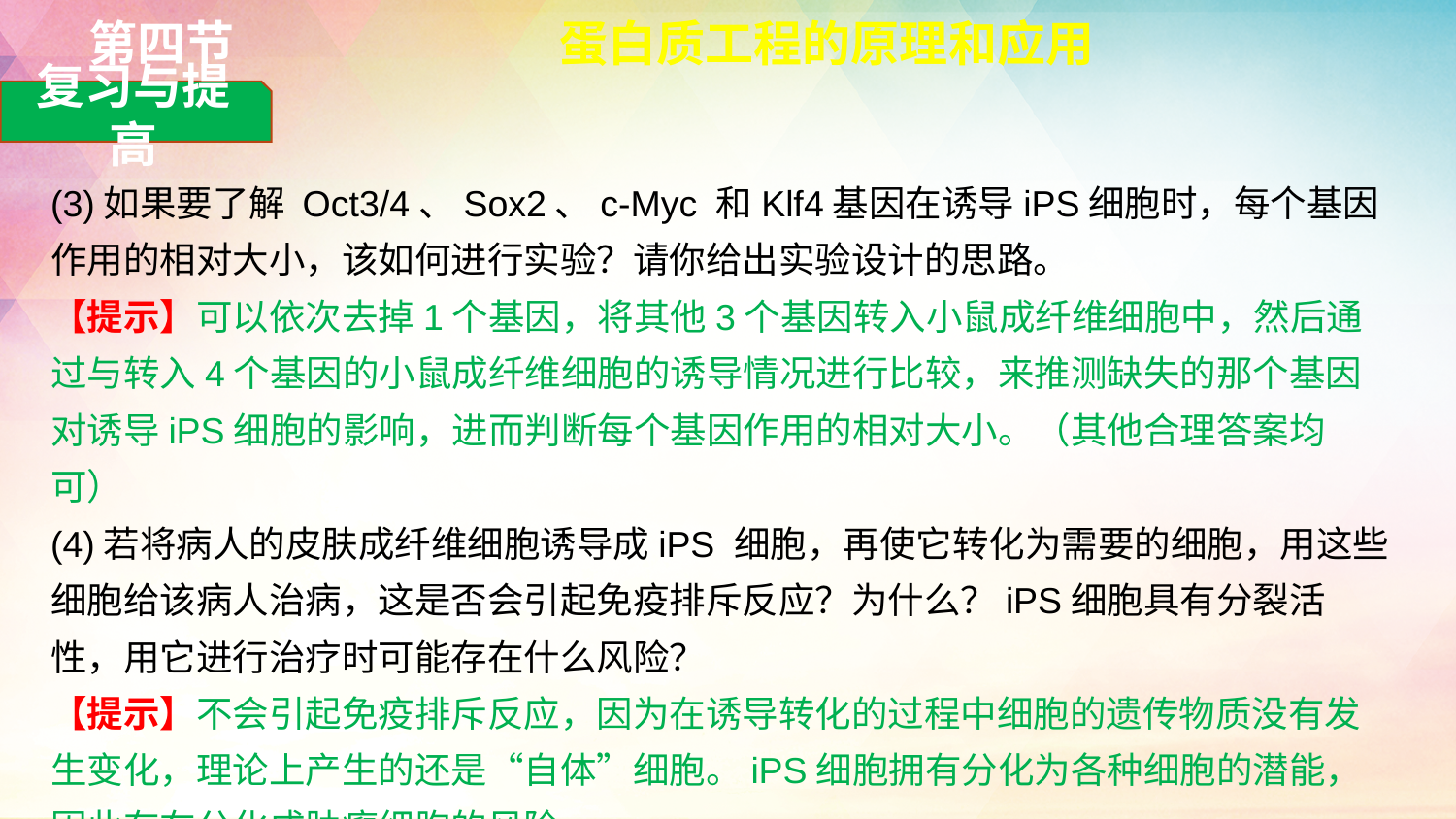

第四节
    蛋白质工程的原理和应用
复习与提高
(3)如果要了解 Oct3/4、Sox2、c-Myc 和Klf4基因在诱导iPS细胞时，每个基因作用的相对大小，该如何进行实验？请你给出实验设计的思路。
【提示】可以依次去掉1个基因，将其他3个基因转入小鼠成纤维细胞中，然后通过与转入4个基因的小鼠成纤维细胞的诱导情况进行比较，来推测缺失的那个基因对诱导iPS细胞的影响，进而判断每个基因作用的相对大小。（其他合理答案均可）
(4)若将病人的皮肤成纤维细胞诱导成iPS 细胞，再使它转化为需要的细胞，用这些细胞给该病人治病，这是否会引起免疫排斥反应？为什么？iPS细胞具有分裂活性，用它进行治疗时可能存在什么风险？
【提示】不会引起免疫排斥反应，因为在诱导转化的过程中细胞的遗传物质没有发生变化，理论上产生的还是“自体”细胞。iPS细胞拥有分化为各种细胞的潜能，因此存在分化成肿瘤细胞的风险。